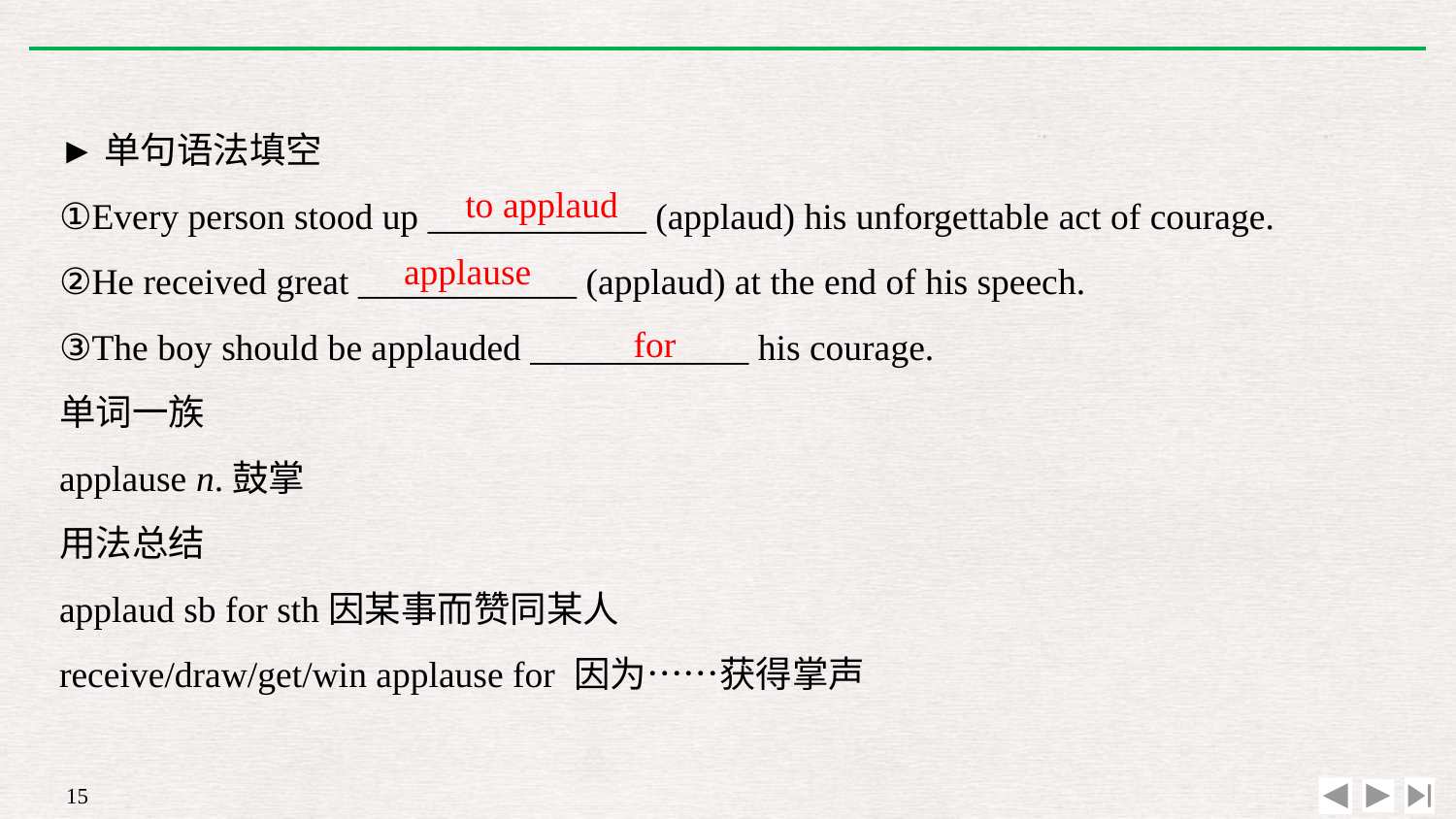

►单句语法填空
①Every person stood up ____________ (applaud) his unforgettable act of courage.
②He received great ____________ (applaud) at the end of his speech.
③The boy should be applauded ____________ his courage.
单词一族
applause n.鼓掌
用法总结
applaud sb for sth因某事而赞同某人
receive/draw/get/win applause for 因为……获得掌声
to applaud
applause
for